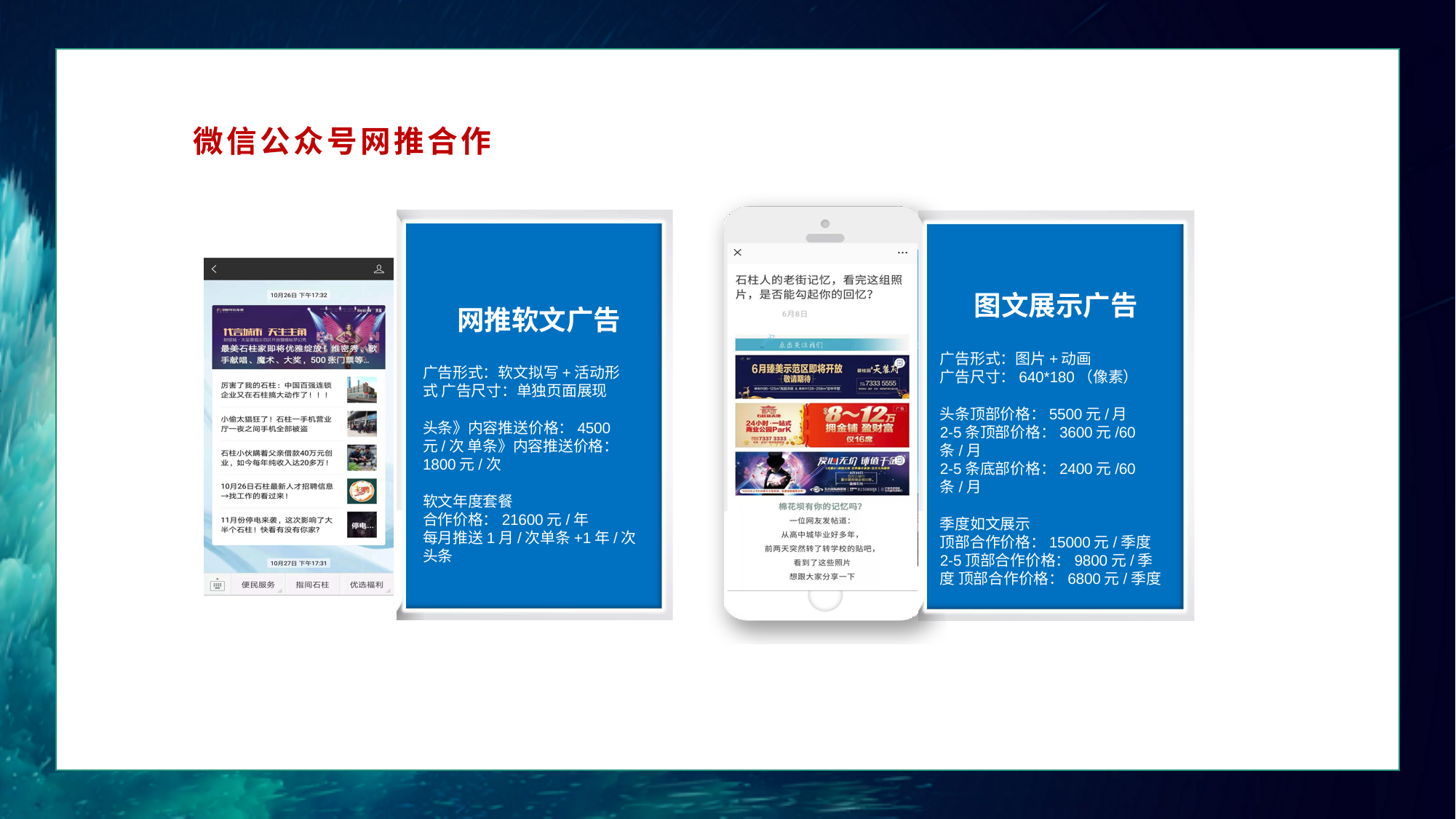

# 微信公众号网推合作

图文展示广告
广告形式：图片+动画
广告尺寸：640*180（像素）

头条顶部价格：5500元/月
2-5条顶部价格：3600元/60条/月
2-5条底部价格：2400元/60条/月

季度如文展示
顶部合作价格：15000元/季度
2-5顶部合作价格：9800元/季度 顶部合作价格：6800元/季度
网推软文广告
广告形式：软文拟写+活动形式 广告尺寸：单独页面展现

头条》内容推送价格：4500元/次 单条》内容推送价格：1800元/次

软文年度套餐
合作价格：21600元/年
每月推送1月/次单条+1年/次头条